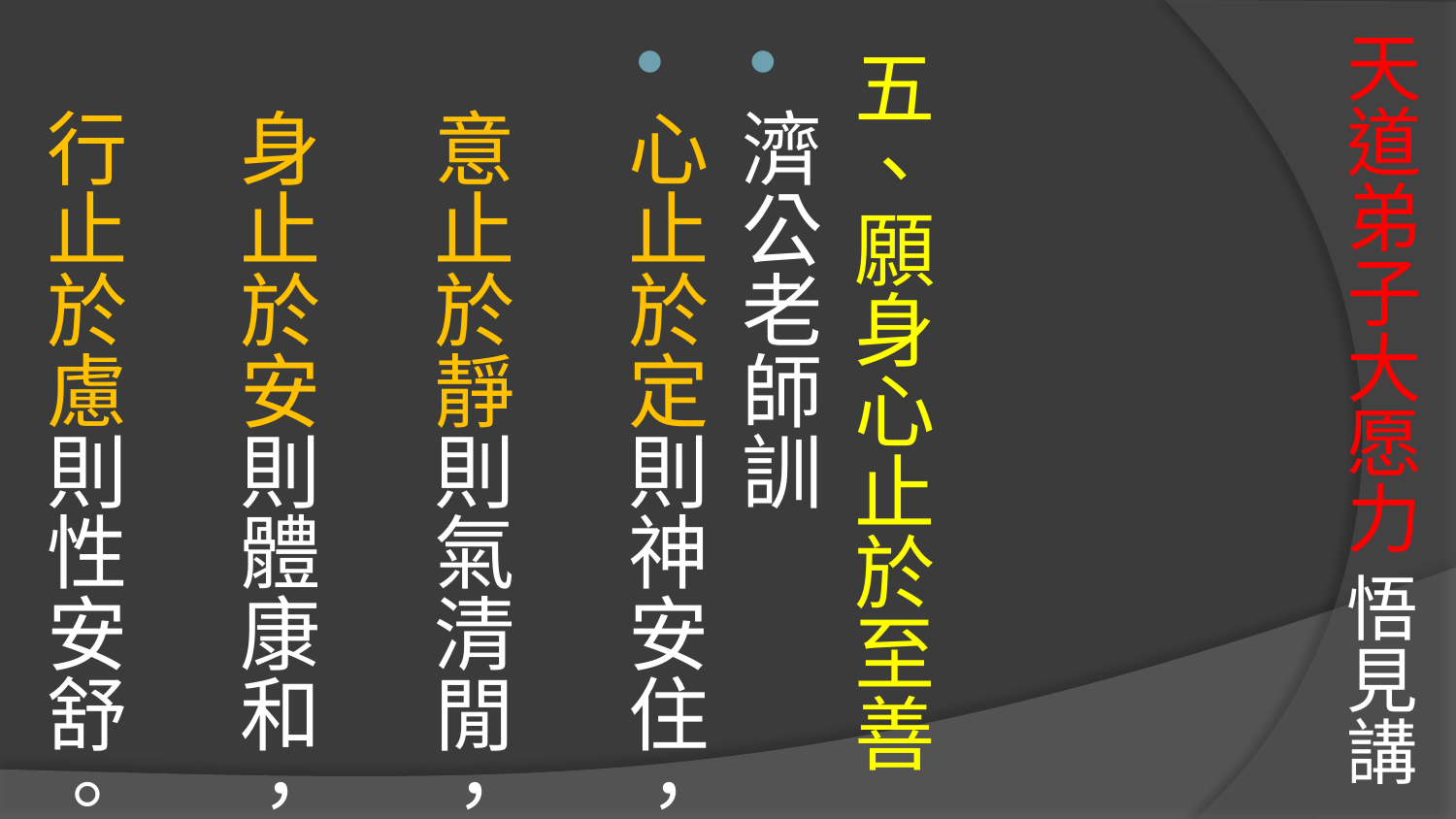

# 天道弟子大愿力 悟見講
五、願身心止於至善
濟公老師訓
心止於定則神安住，
意止於靜則氣清閒，
身止於安則體康和，
行止於慮則性安舒。